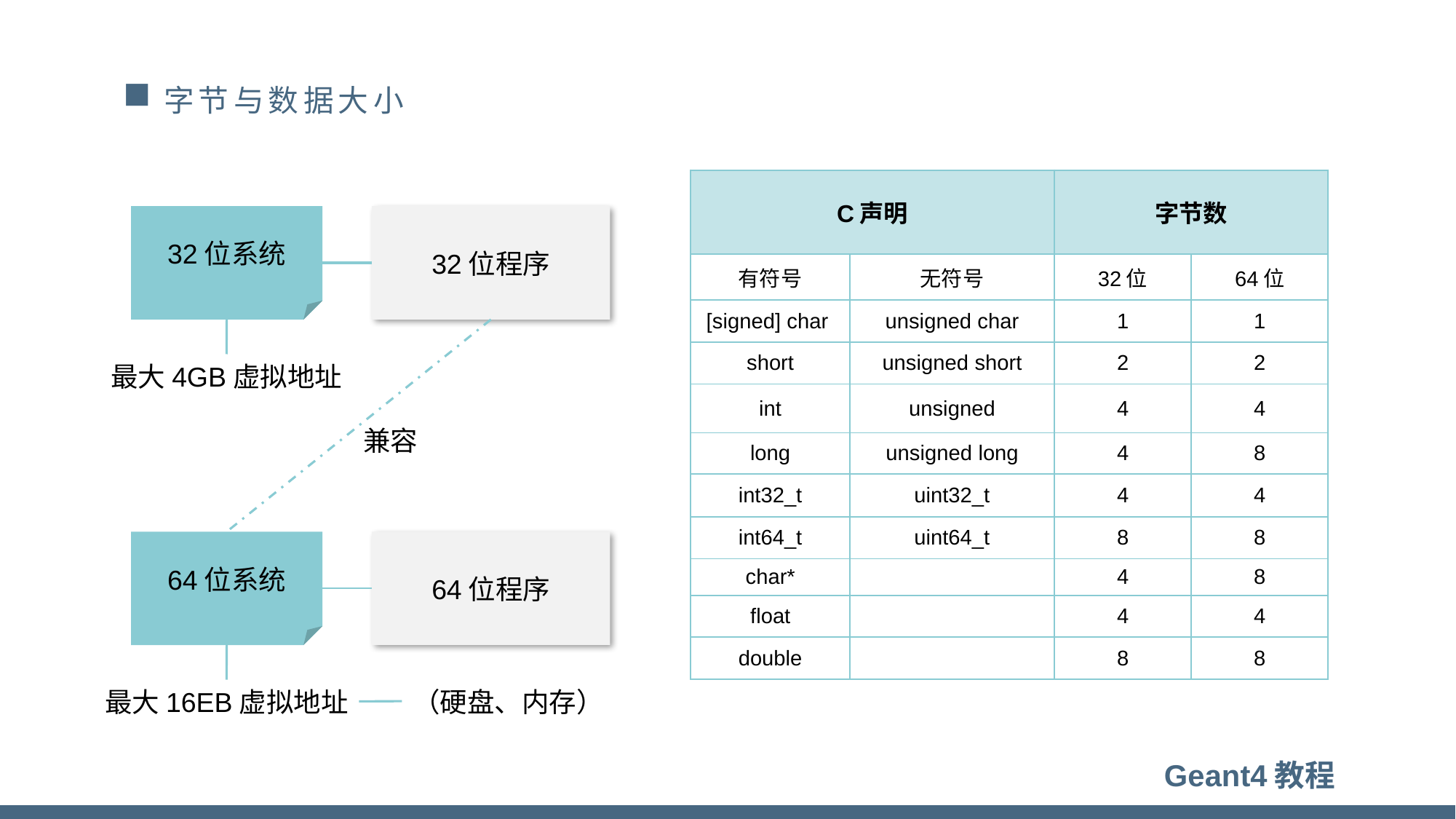

# 字节与数据大小
| C声明 |  | 字节数 |  |
| --- | --- | --- | --- |
| 有符号 | 无符号 | 32位 | 64位 |
| [signed] char | unsigned char | 1 | 1 |
| short | unsigned short | 2 | 2 |
| int | unsigned | 4 | 4 |
| long | unsigned long | 4 | 8 |
| int32\_t | uint32\_t | 4 | 4 |
| int64\_t | uint64\_t | 8 | 8 |
| char\* |  | 4 | 8 |
| float |  | 4 | 4 |
| double |  | 8 | 8 |
32位系统
32位程序
最大4GB虚拟地址
兼容
64位系统
64位程序
（硬盘、内存）
最大16EB虚拟地址